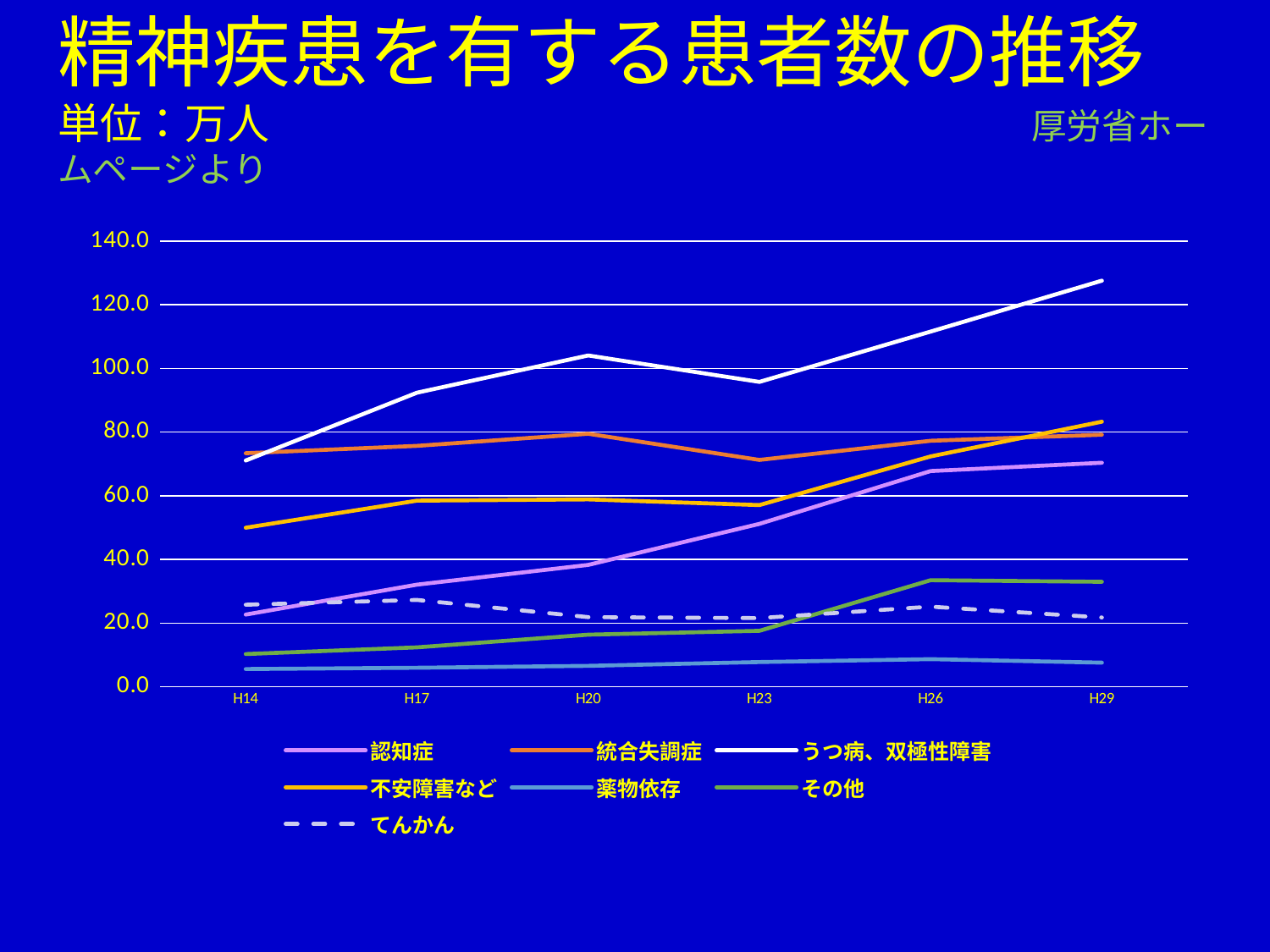

# 精神疾患を有する患者数の推移 単位：万人　　　　　　　　　　　　　　　　　　厚労省ホームページより

### Chart

| Category | 認知症 | 統合失調症 | うつ病、双極性障害 | 不安障害など | 薬物依存 | その他 | てんかん |
|---|---|---|---|---|---|---|---|
| H14 | 22.7 | 73.4 | 71.1 | 50.0 | 5.6 | 10.3 | 25.8 |
| H17 | 32.1 | 75.7 | 92.4 | 58.5 | 6.0 | 12.4 | 27.3 |
| H20 | 38.3 | 79.5 | 104.1 | 58.9 | 6.6 | 16.4 | 21.9 |
| H23 | 51.2 | 71.3 | 95.8 | 57.1 | 7.8 | 17.6 | 21.6 |
| H26 | 67.8 | 77.3 | 111.6 | 72.4 | 8.7 | 33.5 | 25.2 |
| H29 | 70.4 | 79.2 | 127.6 | 83.3 | 7.6 | 33.0 | 21.8 |